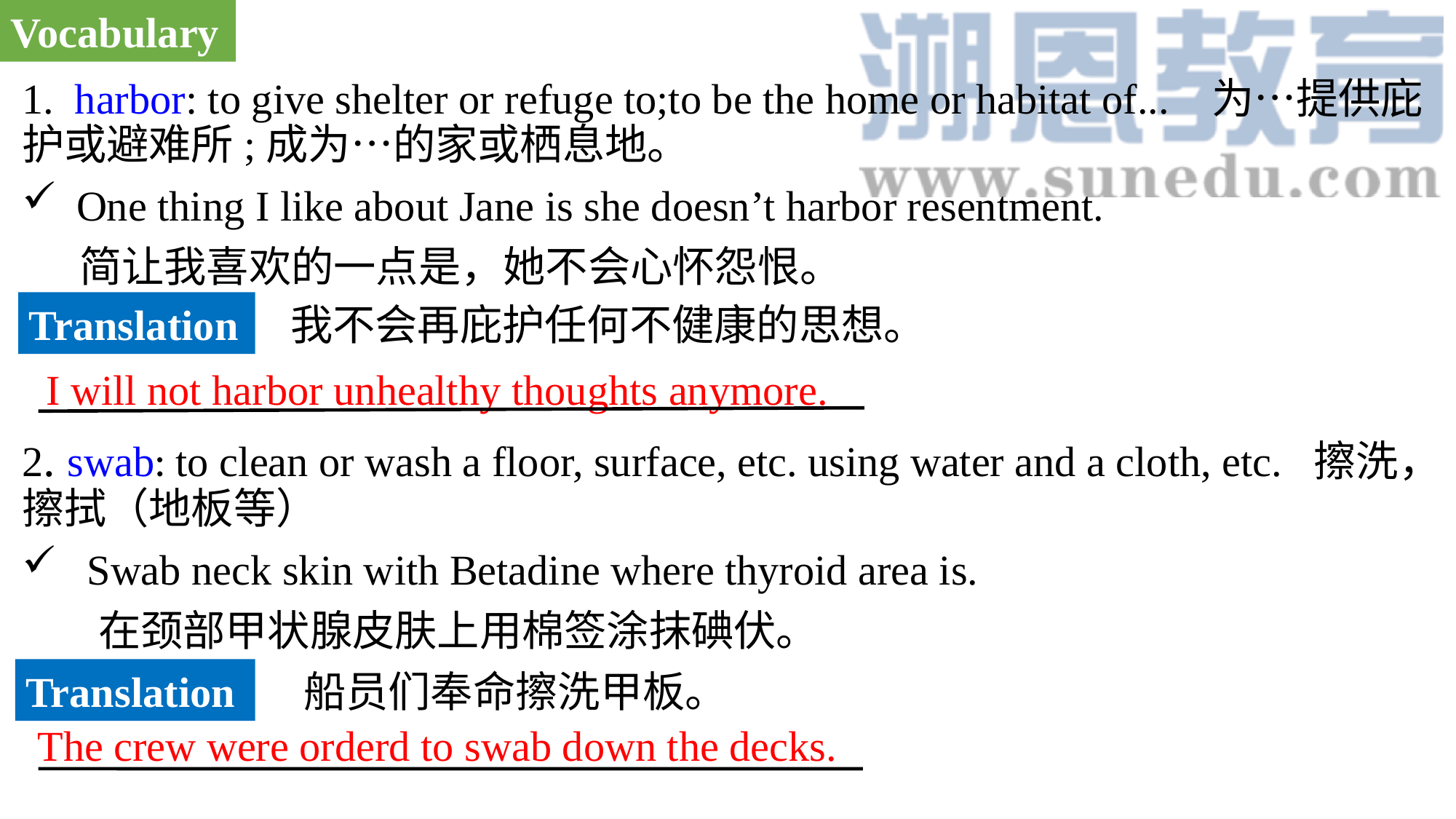

Vocabulary
1.  harbor: to give shelter or refuge to;to be the home or habitat of...   为…提供庇护或避难所;成为…的家或栖息地。
One thing I like about Jane is she doesn’t harbor resentment.
     简让我喜欢的一点是，她不会心怀怨恨。

2. swab: to clean or wash a floor, surface, etc. using water and a cloth, etc.  擦洗，擦拭（地板等）
 Swab neck skin with Betadine where thyroid area is.
       在颈部甲状腺皮肤上用棉签涂抹碘伏。
Translation
我不会再庇护任何不健康的思想。
I will not harbor unhealthy thoughts anymore.
Translation
船员们奉命擦洗甲板。
The crew were orderd to swab down the decks.